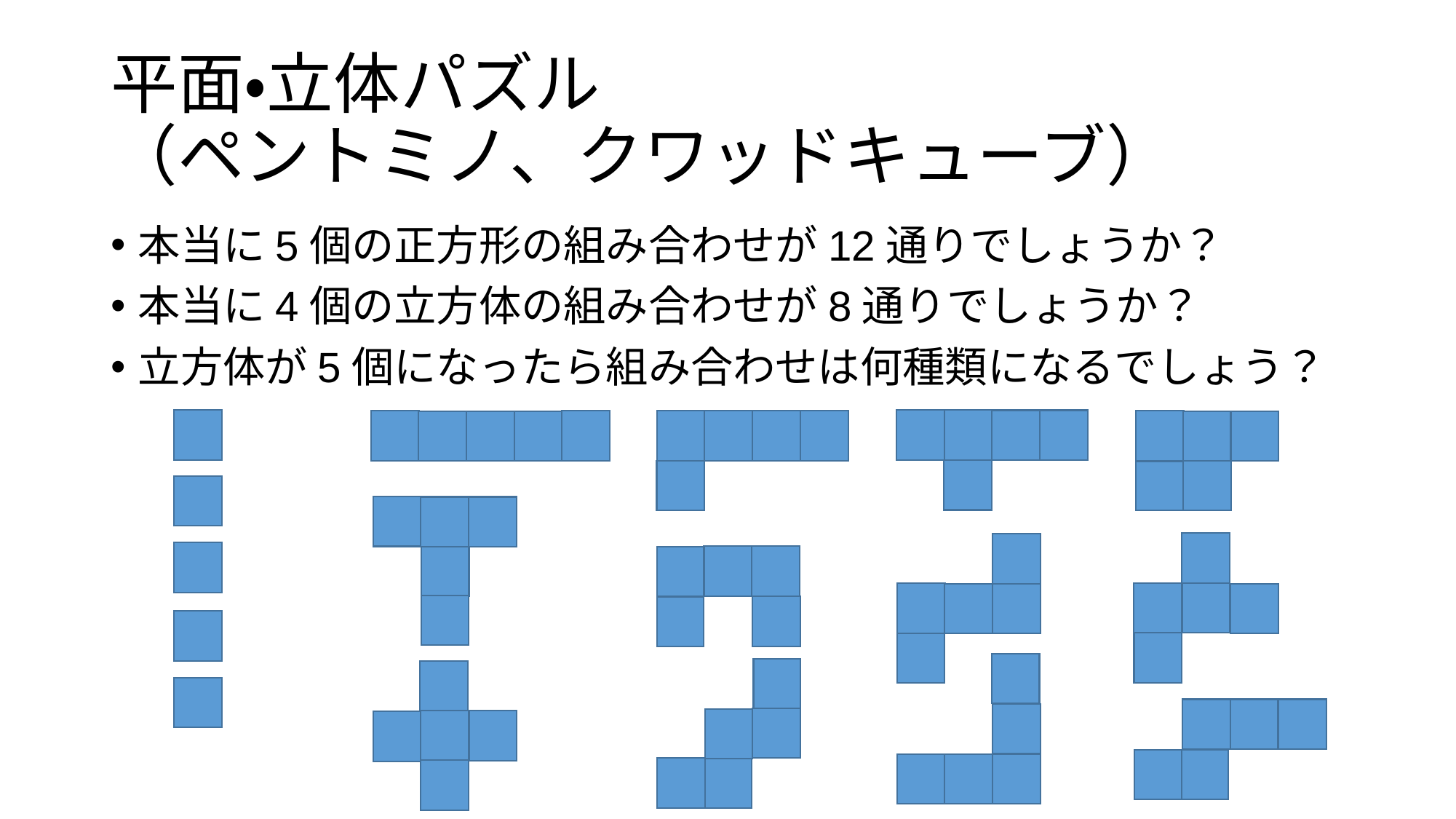

# 平面・立体パズル （ペントミノ、クワッドキューブ）
本当に5個の正方形の組み合わせが12通りでしょうか？
本当に4個の立方体の組み合わせが8通りでしょうか？
立方体が5個になったら組み合わせは何種類になるでしょう？